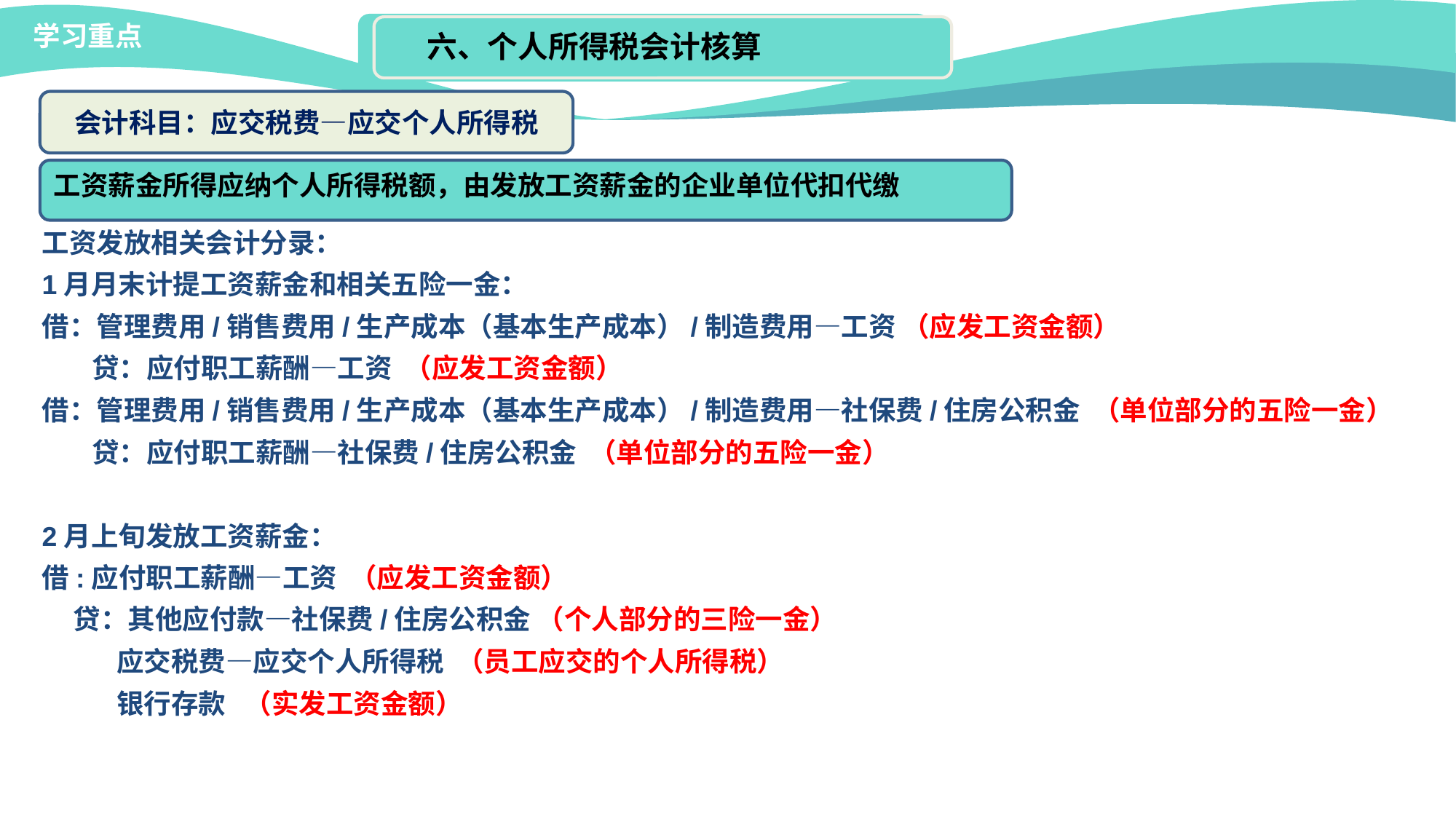

学习重点

六、个人所得税会计核算
会计科目：应交税费—应交个人所得税
工资薪金所得应纳个人所得税额，由发放工资薪金的企业单位代扣代缴
工资发放相关会计分录：
1月月末计提工资薪金和相关五险一金：
借：管理费用/销售费用/生产成本（基本生产成本）/制造费用—工资 （应发工资金额）
       贷：应付职工薪酬—工资  （应发工资金额）
借：管理费用/销售费用/生产成本（基本生产成本）/制造费用—社保费/住房公积金  （单位部分的五险一金）
       贷：应付职工薪酬—社保费/住房公积金  （单位部分的五险一金）

2月上旬发放工资薪金：
借:应付职工薪酬—工资  （应发工资金额）
    贷：其他应付款—社保费/住房公积金 （个人部分的三险一金）
           应交税费—应交个人所得税  （员工应交的个人所得税）
           银行存款   （实发工资金额）